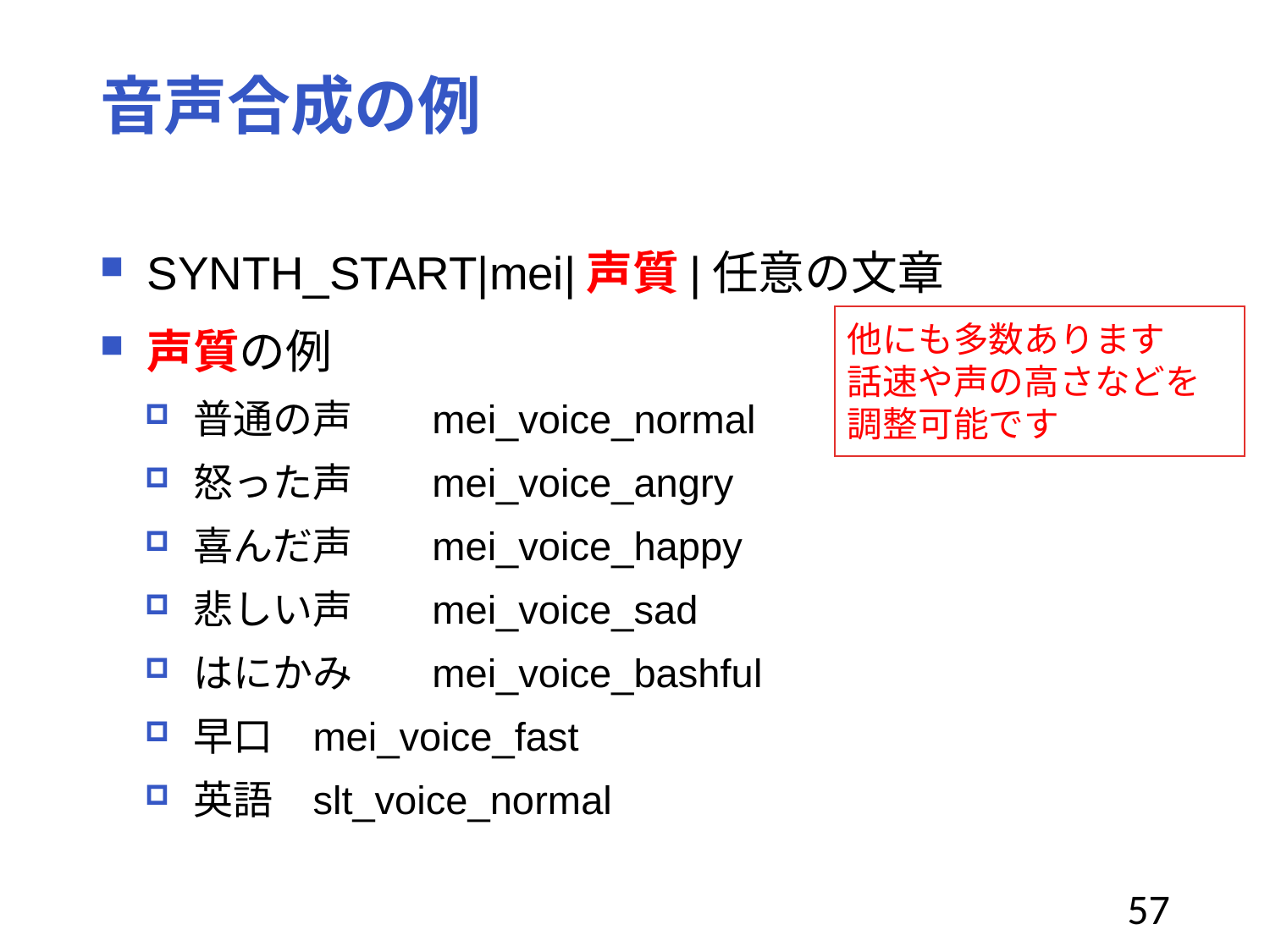

# 音声合成の例
SYNTH_START|mei|声質|任意の文章
声質の例
普通の声	mei_voice_normal
怒った声	mei_voice_angry
喜んだ声	mei_voice_happy
悲しい声	mei_voice_sad
はにかみ	mei_voice_bashful
早口		mei_voice_fast
英語		slt_voice_normal
他にも多数あります
話速や声の高さなどを調整可能です
57